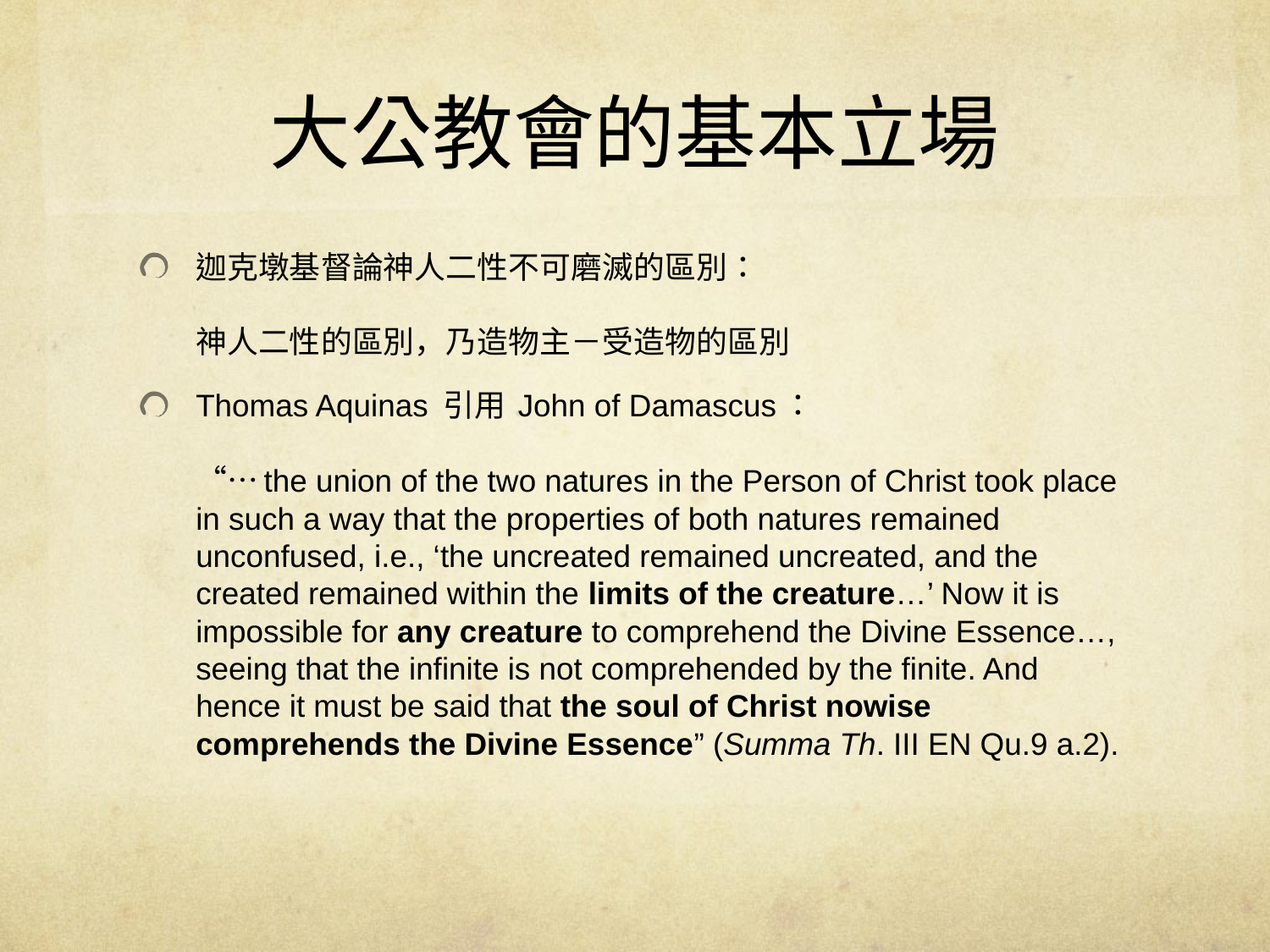

# 大公教會的基本立場
迦克墩基督論神人二性不可磨滅的區別：
神人二性的區別，乃造物主－受造物的區別
Thomas Aquinas 引用 John of Damascus：
“…the union of the two natures in the Person of Christ took place in such a way that the properties of both natures remained unconfused, i.e., ‘the uncreated remained uncreated, and the created remained within the limits of the creature…’ Now it is impossible for any creature to comprehend the Divine Essence…, seeing that the infinite is not comprehended by the finite. And hence it must be said that the soul of Christ nowise comprehends the Divine Essence” (Summa Th. III EN Qu.9 a.2).